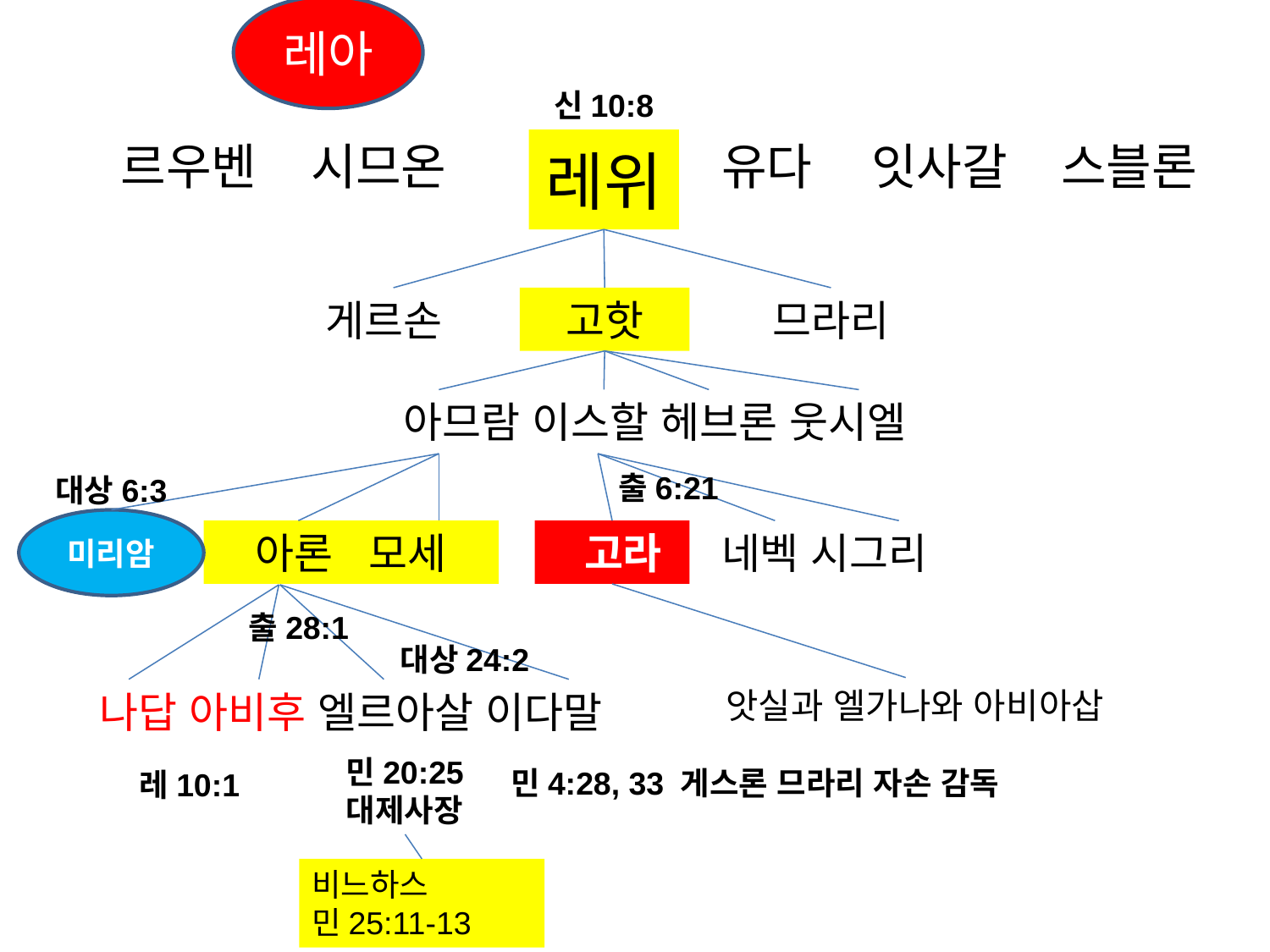

레아
신10:8
르우벤
시므온
# 레위
유다
잇사갈
스블론
므라리
게르손
고핫
아므람 이스할 헤브론 웃시엘
출6:21
대상6:3
미리암
아론   모세
 고라
네벡 시그리
출28:1
대상24:2
 앗실과 엘가나와 아비아삽
나답 아비후 엘르아살 이다말
민20:25
대제사장
민4:28, 33 게스론 므라리 자손 감독
레10:1
비느하스
민25:11-13
신14:27